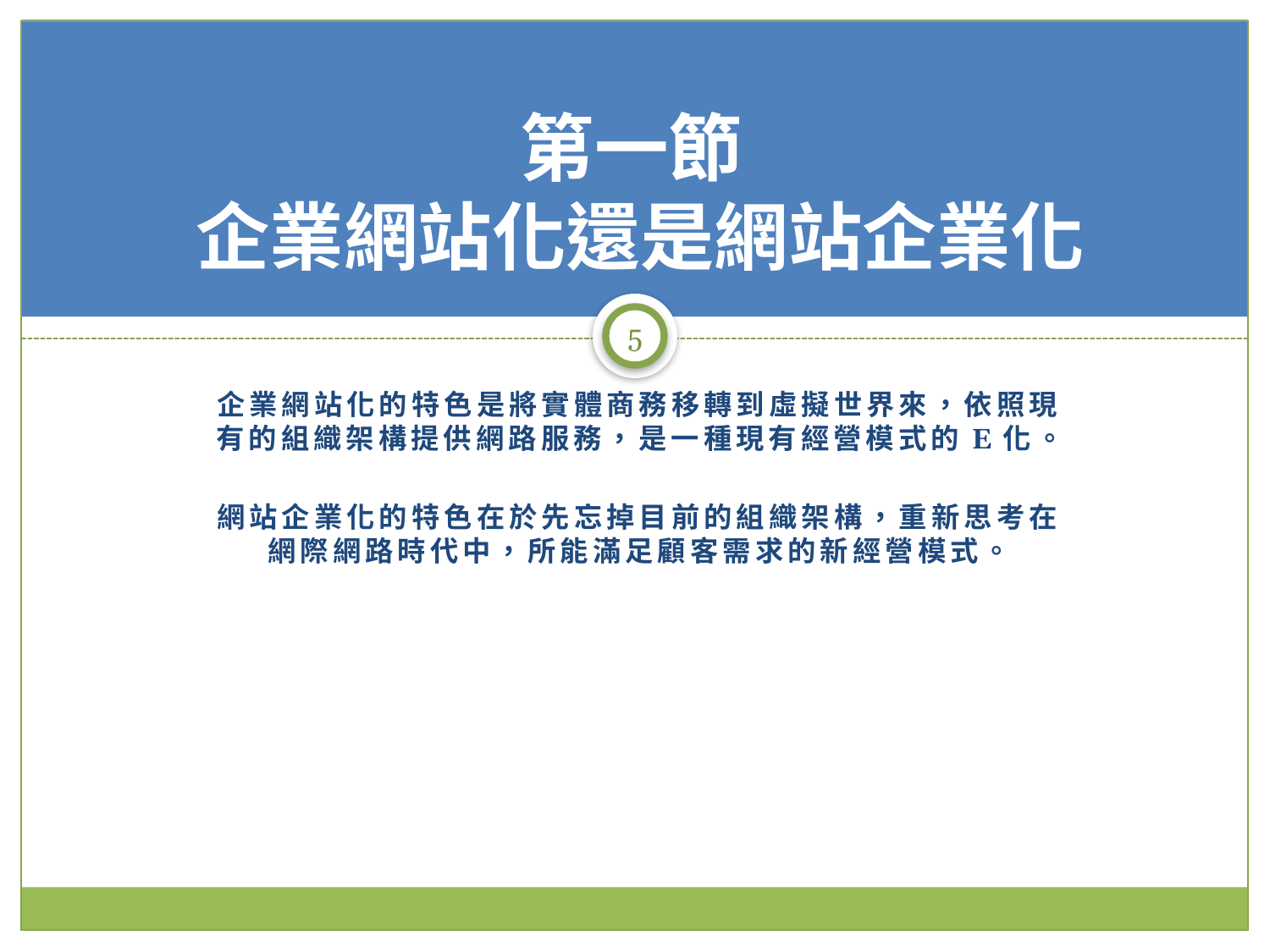

# 第一節 企業網站化還是網站企業化
5
企業網站化的特色是將實體商務移轉到虛擬世界來，依照現有的組織架構提供網路服務，是一種現有經營模式的e化。

網站企業化的特色在於先忘掉目前的組織架構，重新思考在網際網路時代中，所能滿足顧客需求的新經營模式。